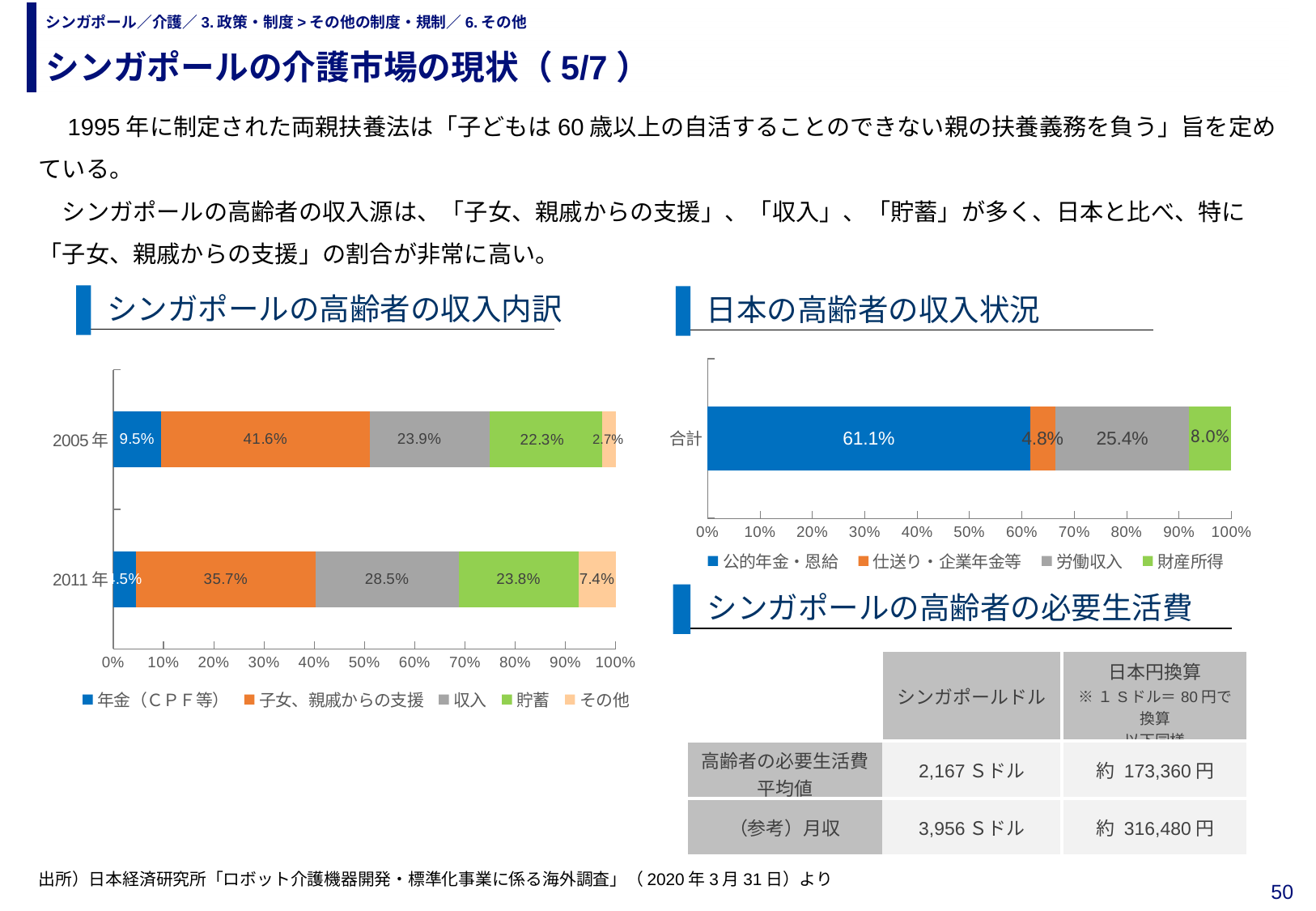

シンガポールの介護市場の現状（5/7）
# シンガポール／介護／3.政策・制度>その他の制度・規制／6.その他
　1995年に制定された両親扶養法は「子どもは60歳以上の自活することのできない親の扶養義務を負う」旨を定めている。
　シンガポールの高齢者の収入源は、「子女、親戚からの支援」、「収入」、「貯蓄」が多く、日本と比べ、特に「子女、親戚からの支援」の割合が非常に高い。
シンガポールの高齢者の収入内訳

日本の高齢者の収入状況

### Chart

| Category | 年金（ＣＰＦ等） | 子女、親戚からの支援 | 収入 | 貯蓄 | その他 |
|---|---|---|---|---|---|
| 2011年 | 0.045454545454545456 | 0.3570707070707071 | 0.28484848484848485 | 0.2383838383838384 | 0.07424242424242423 |
| 2005年 | 0.09526699029126212 | 0.4156553398058252 | 0.2390776699029126 | 0.22269417475728157 | 0.027305825242718445 |

### Chart

| Category | 公的年金・恩給 | 仕送り・企業年金等 | 労働収入 | 財産所得 |
|---|---|---|---|---|
| 合計 | 0.611 | 0.048 | 0.254 | 0.08 |
シンガポールの高齢者の必要生活費

|  | シンガポールドル | 日本円換算 ※１Sドル＝80円で換算 以下同様 |
| --- | --- | --- |
| 高齢者の必要生活費平均値 | 2,167Ｓドル | 約 173,360円 |
| （参考）月収 | 3,956Ｓドル | 約 316,480円 |
出所）日本経済研究所「ロボット介護機器開発・標準化事業に係る海外調査」（2020年3月31日）より